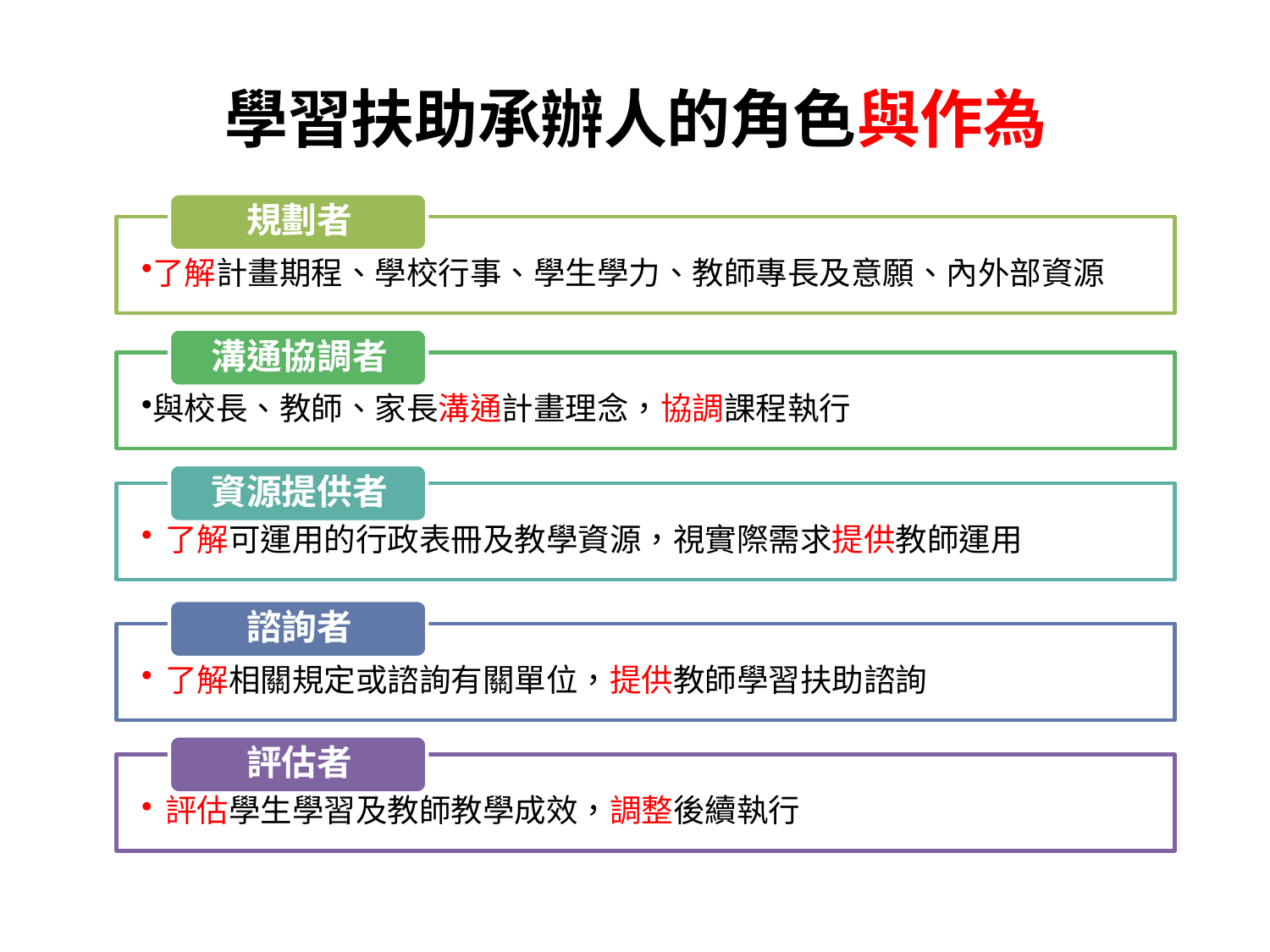

# 學習扶助承辦人的角色與作為
了解計畫期程、學校行事、學生學力、教師專長及意願、內外部資源
規劃者
與校長、教師、家長溝通計畫理念，協調課程執行
溝通協調者
了解可運用的行政表冊及教學資源，視實際需求提供教師運用
資源提供者
了解相關規定或諮詢有關單位，提供教師學習扶助諮詢
諮詢者
評估學生學習及教師教學成效，調整後續執行
評估者